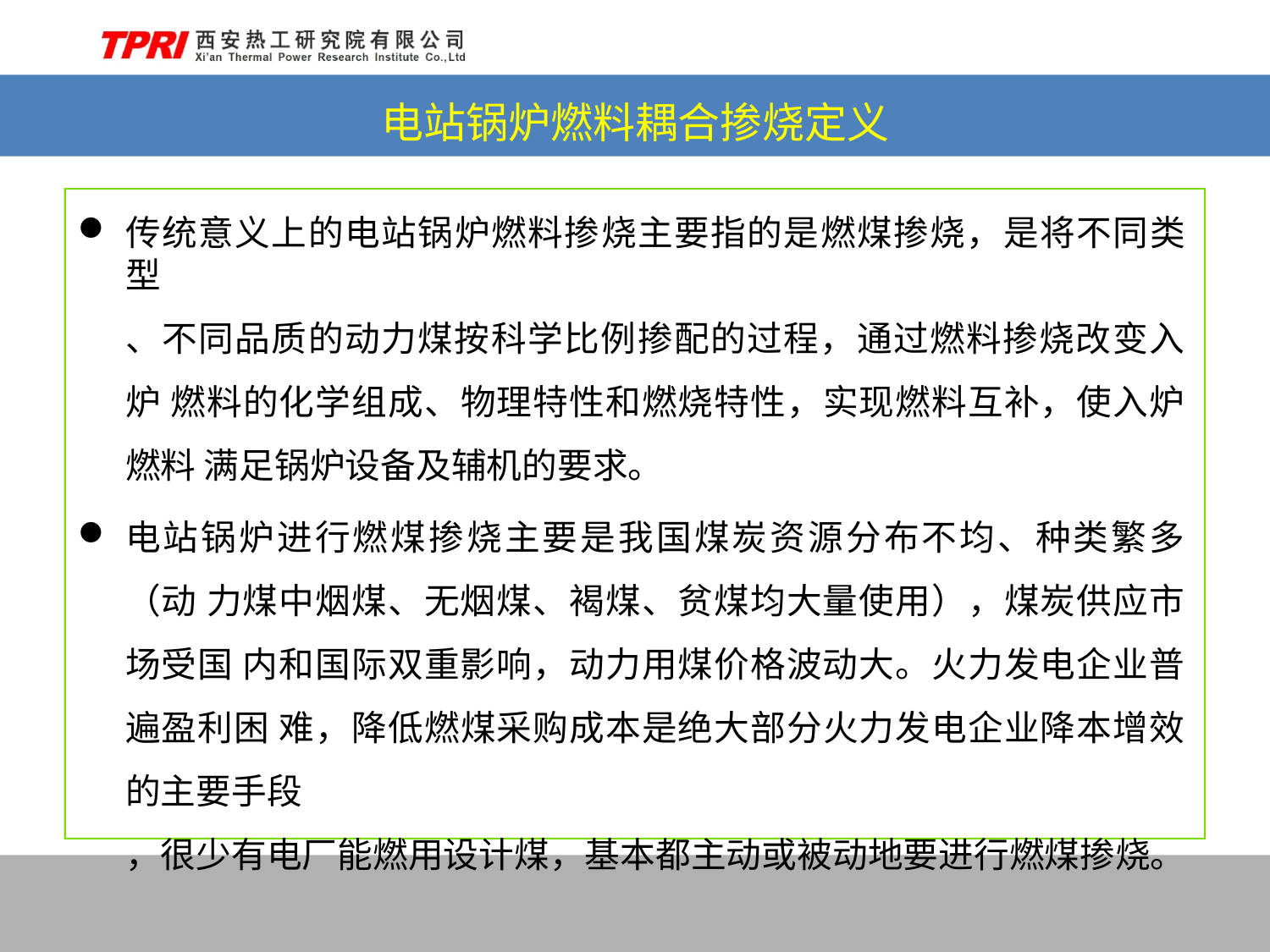

# 电站锅炉燃料耦合掺烧定义

传统意义上的电站锅炉燃料掺烧主要指的是燃煤掺烧，是将不同类型
、不同品质的动力煤按科学比例掺配的过程，通过燃料掺烧改变入炉 燃料的化学组成、物理特性和燃烧特性，实现燃料互补，使入炉燃料 满足锅炉设备及辅机的要求。
电站锅炉进行燃煤掺烧主要是我国煤炭资源分布不均、种类繁多（动 力煤中烟煤、无烟煤、褐煤、贫煤均大量使用），煤炭供应市场受国 内和国际双重影响，动力用煤价格波动大。火力发电企业普遍盈利困 难，降低燃煤采购成本是绝大部分火力发电企业降本增效的主要手段
，很少有电厂能燃用设计煤，基本都主动或被动地要进行燃煤掺烧。